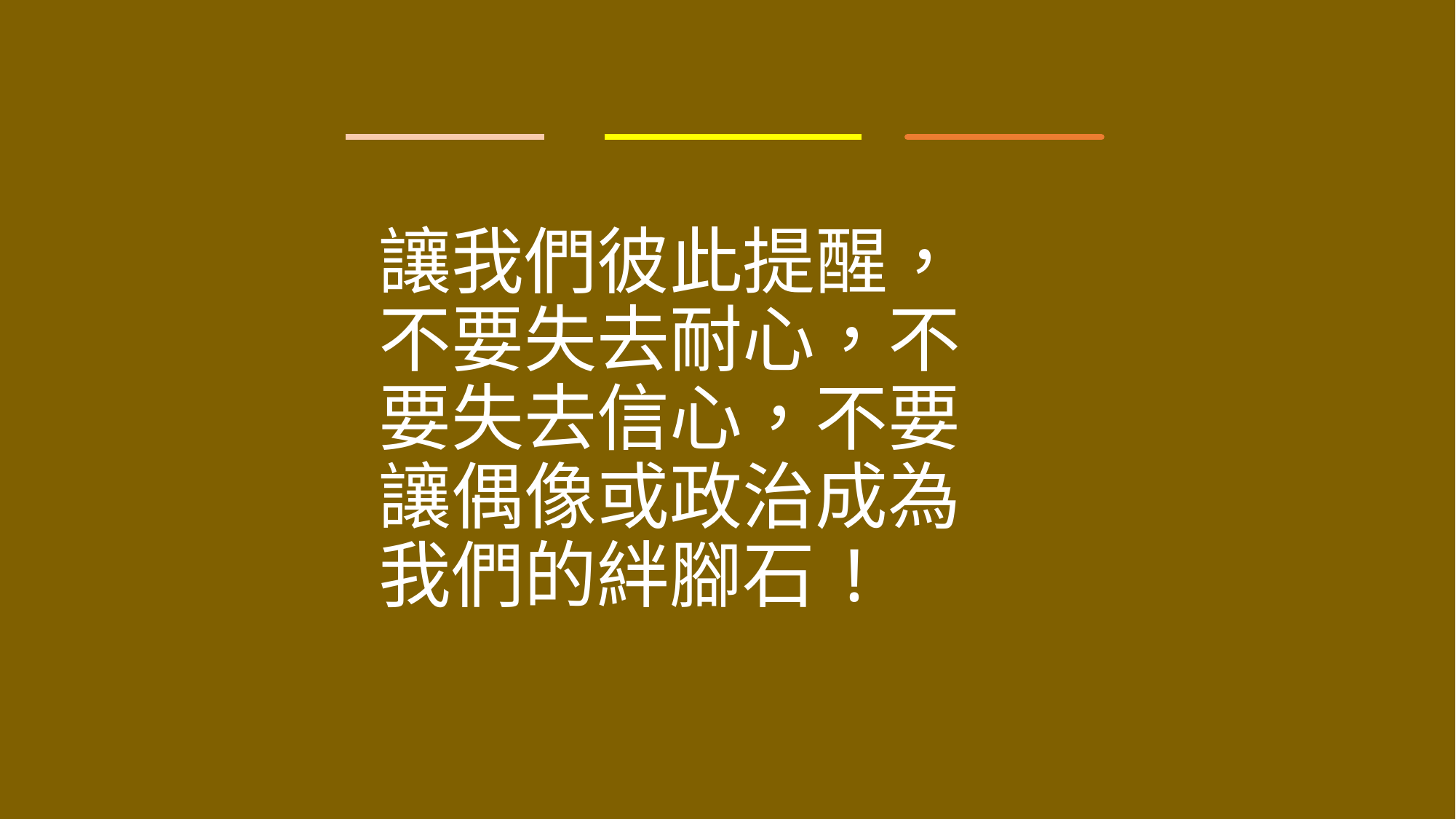

讓我們彼此提醒，不要失去耐心，不要失去信心，不要讓偶像或政治成為我們的絆腳石!